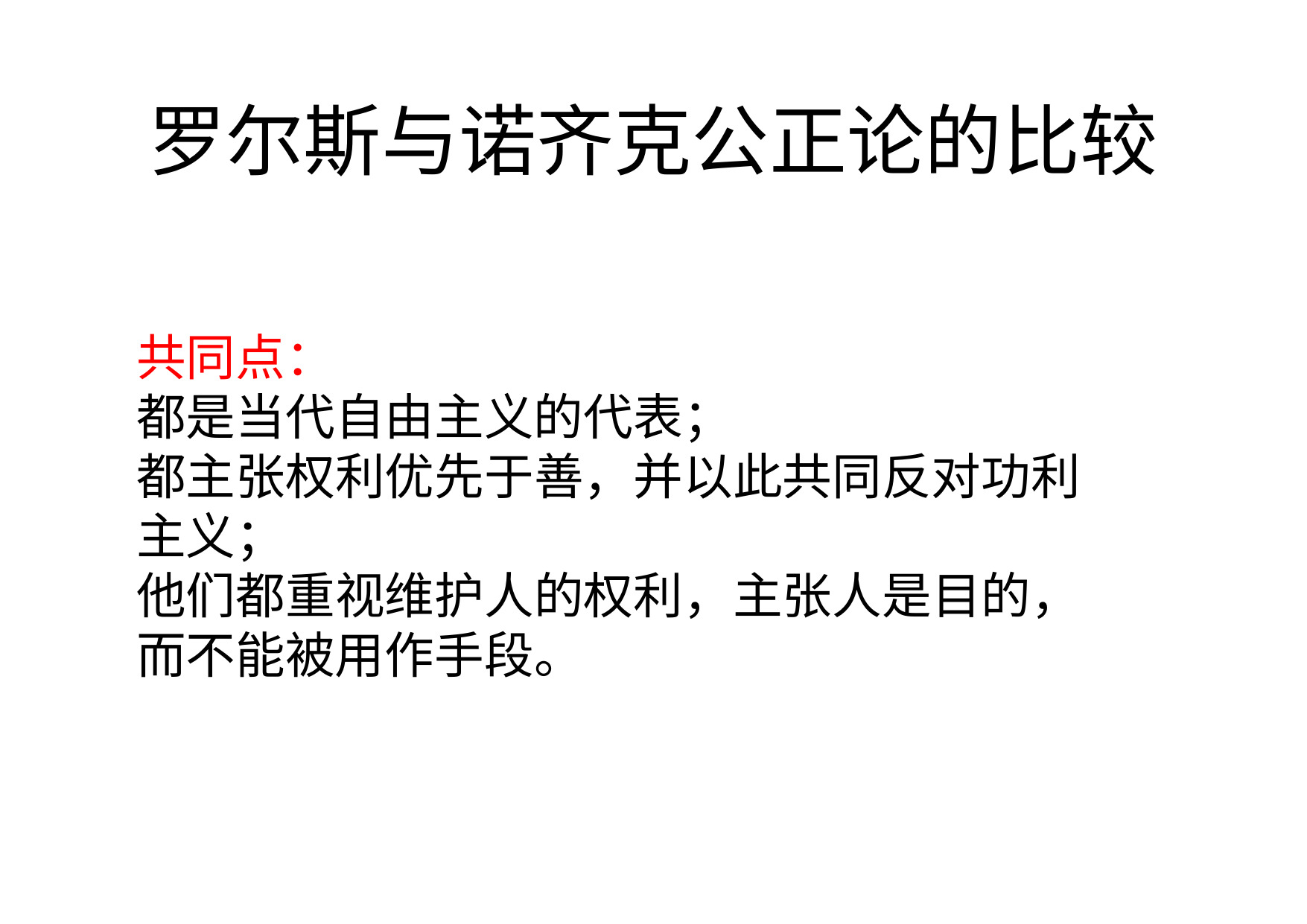

罗尔斯与诺齐克公正论的比较

共同点：
都是当代自由主义的代表；
都主张权利优先于善，并以此共同反对功利主义；
他们都重视维护人的权利，主张人是目的，而不能被用作手段。